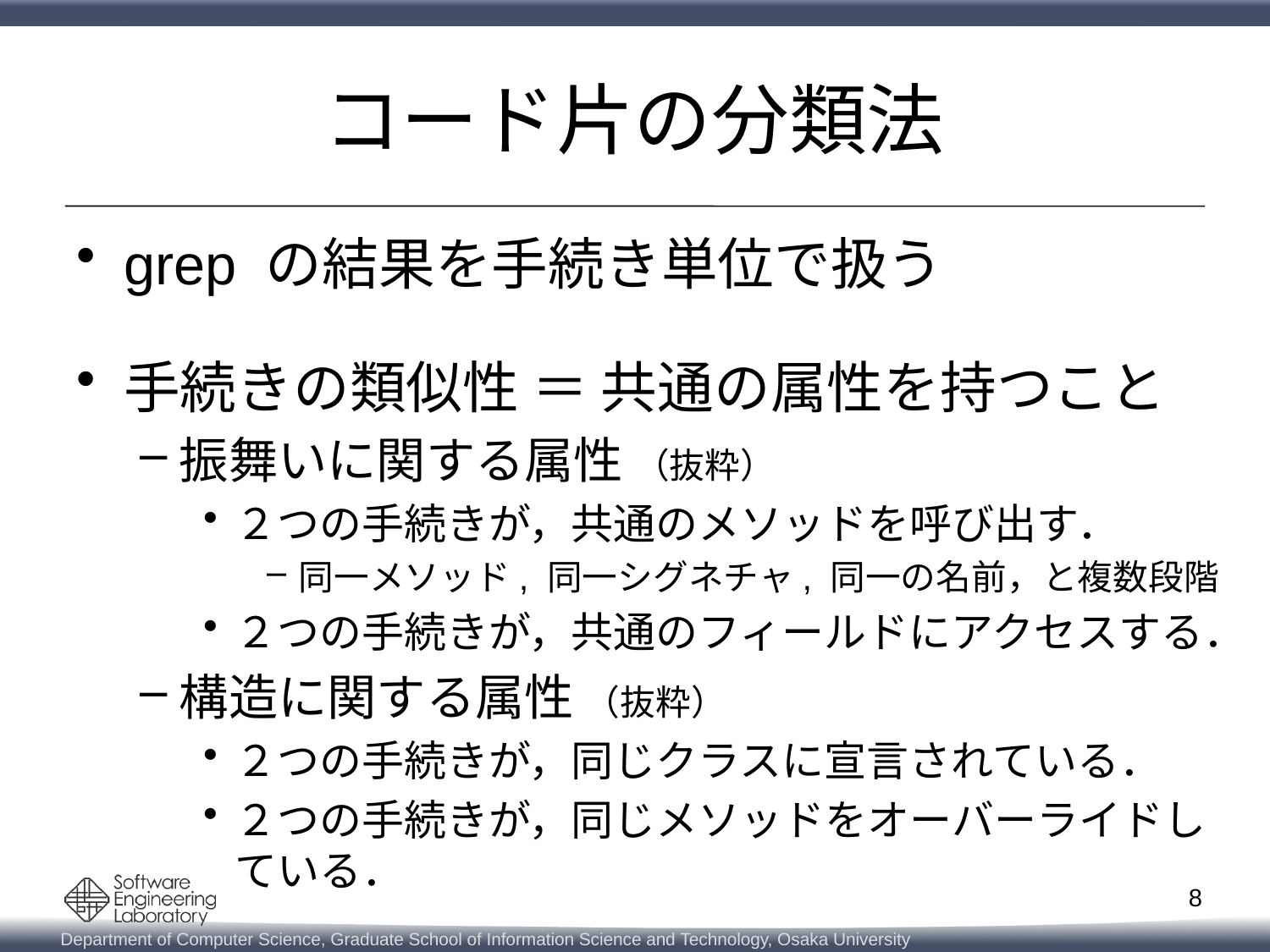

# コード片の分類法
grep の結果を手続き単位で扱う

手続きの類似性 ＝ 共通の属性を持つこと
振舞いに関する属性 （抜粋）
２つの手続きが，共通のメソッドを呼び出す．
同一メソッド, 同一シグネチャ, 同一の名前，と複数段階
２つの手続きが，共通のフィールドにアクセスする．
構造に関する属性 （抜粋）
２つの手続きが，同じクラスに宣言されている．
２つの手続きが，同じメソッドをオーバーライドしている．
8